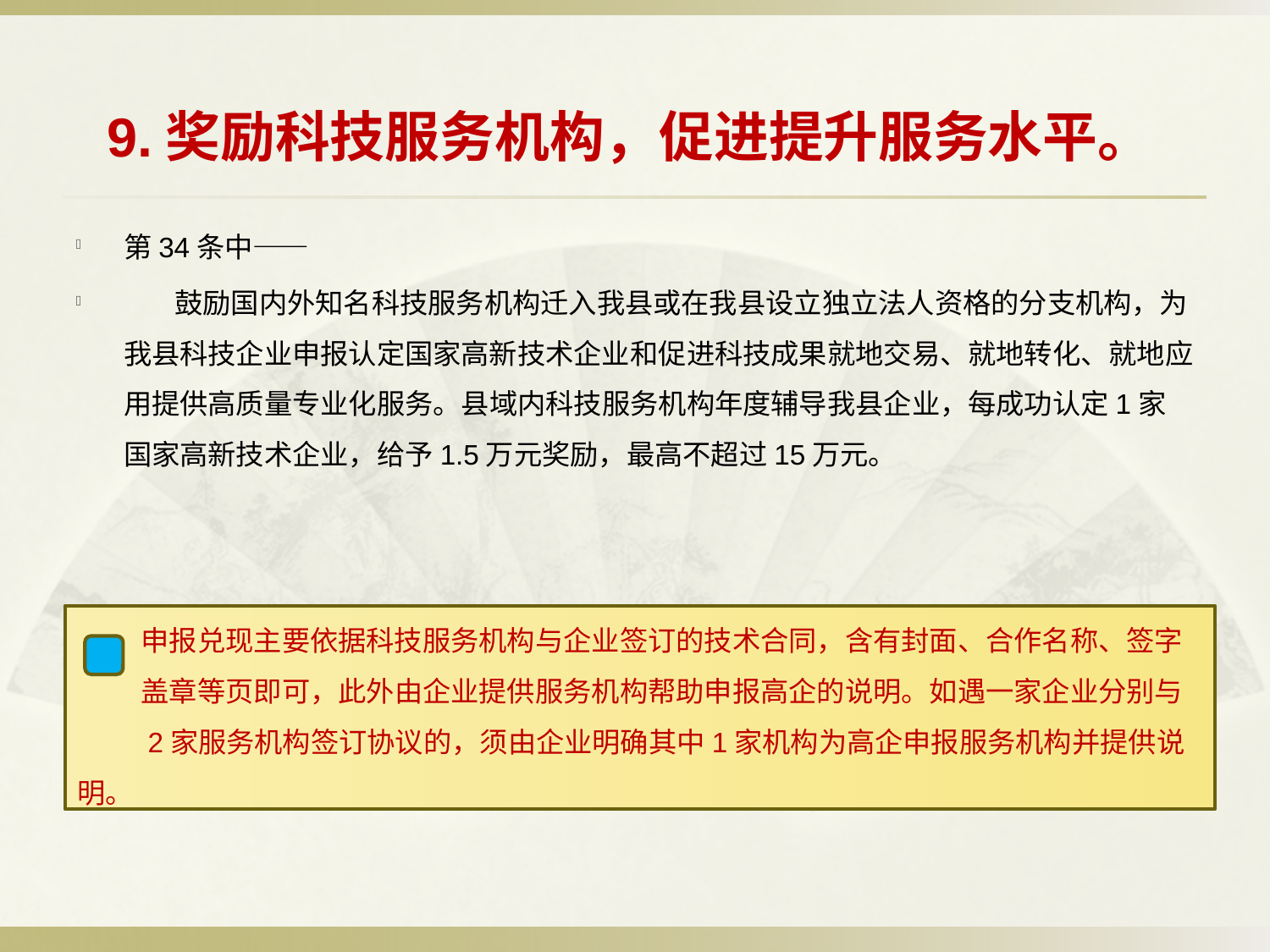

# 9.奖励科技服务机构，促进提升服务水平。
第34条中——
       鼓励国内外知名科技服务机构迁入我县或在我县设立独立法人资格的分支机构，为我县科技企业申报认定国家高新技术企业和促进科技成果就地交易、就地转化、就地应用提供高质量专业化服务。县域内科技服务机构年度辅导我县企业，每成功认定1家国家高新技术企业，给予1.5万元奖励，最高不超过15万元。
         申报兑现主要依据科技服务机构与企业签订的技术合同，含有封面、合作名称、签字
         盖章等页即可，此外由企业提供服务机构帮助申报高企的说明。如遇一家企业分别与
         2家服务机构签订协议的，须由企业明确其中1家机构为高企申报服务机构并提供说明。